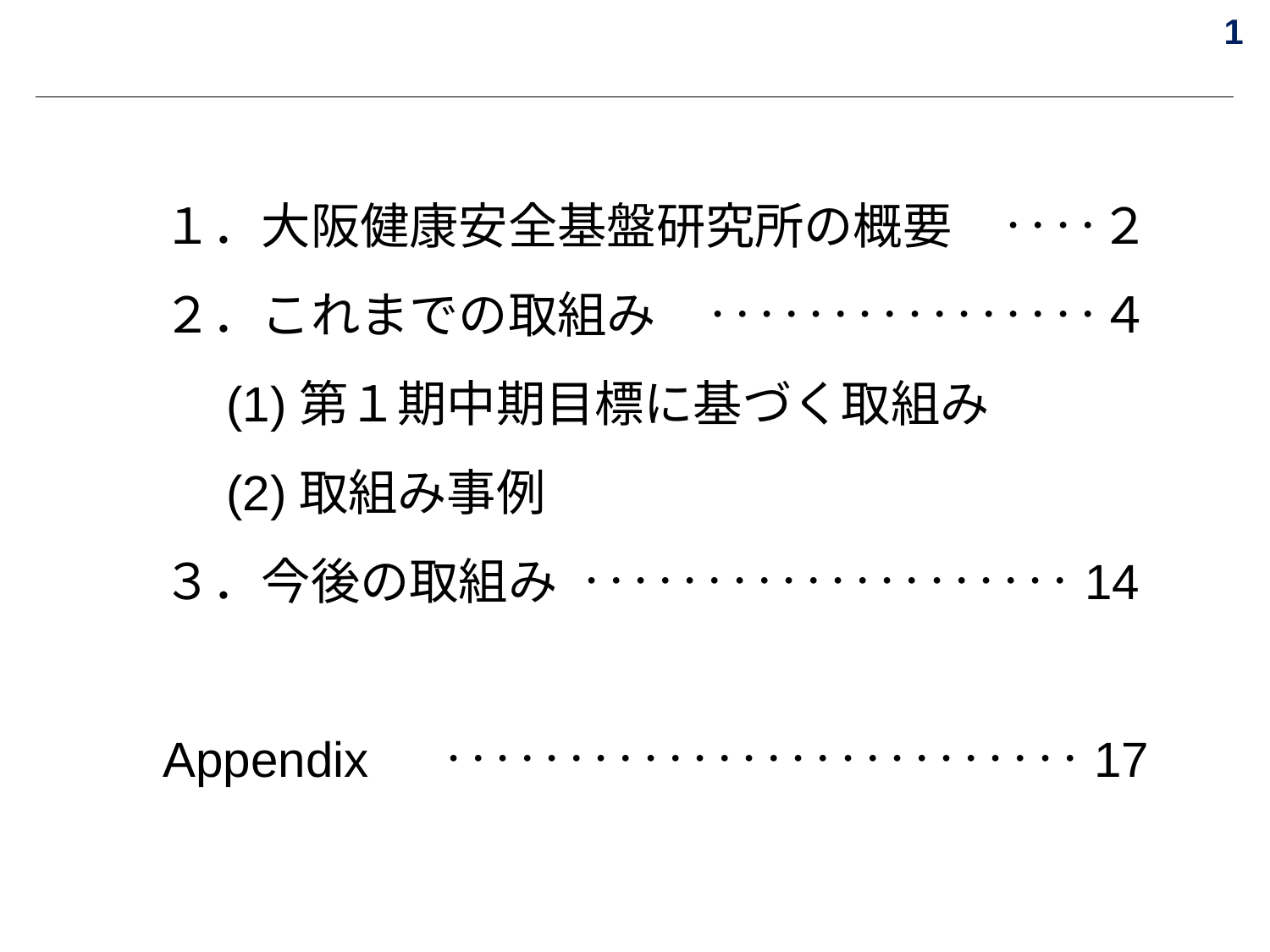

1
１．大阪健康安全基盤研究所の概要　‥‥２
２．これまでの取組み　‥‥‥‥‥‥‥‥４
(1)第１期中期目標に基づく取組み
(2)取組み事例
３．今後の取組み  ‥‥‥‥‥‥‥‥‥‥14

Appendix　 ‥‥‥‥‥‥‥‥‥‥‥‥‥17